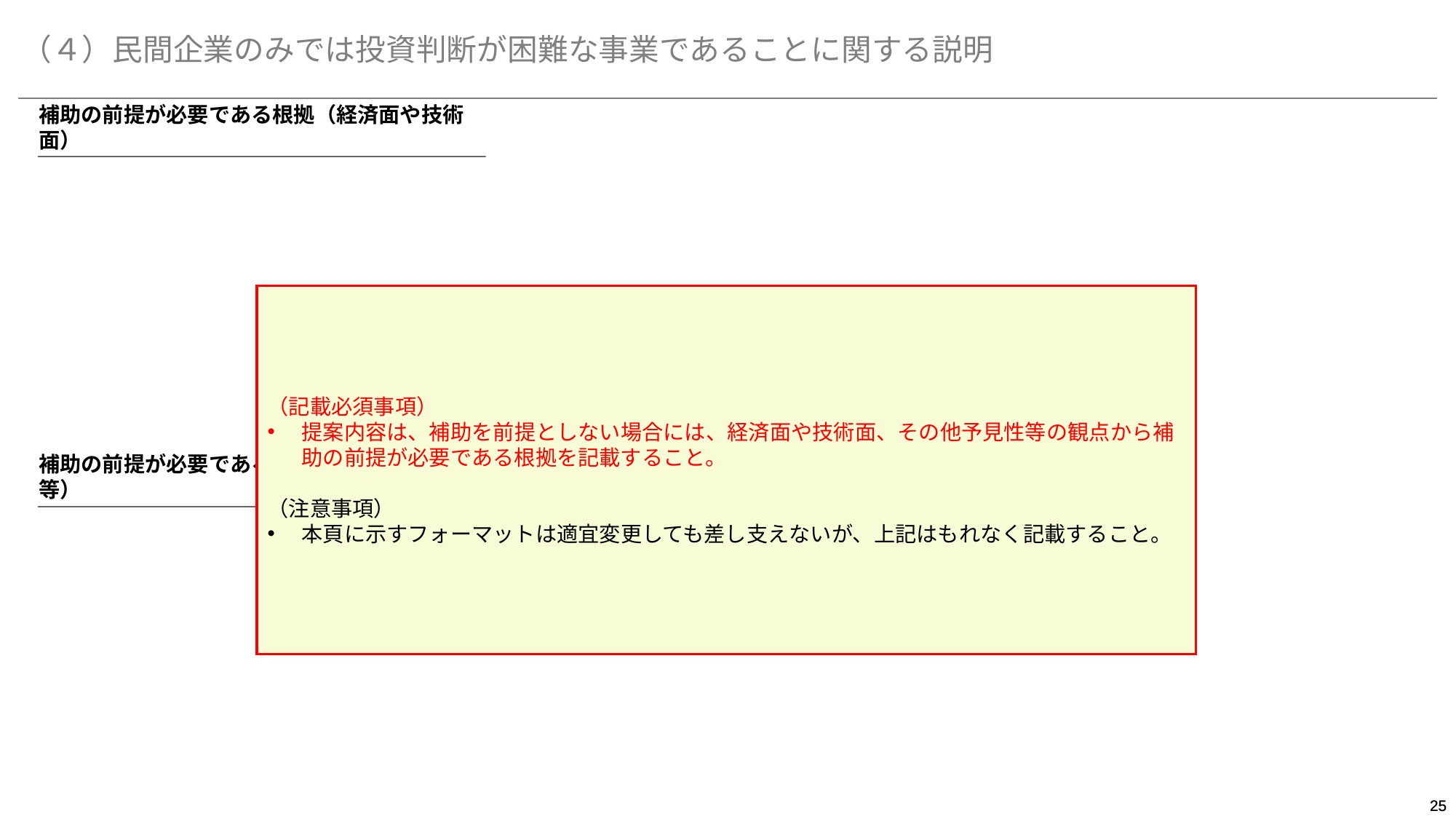

（４）民間企業のみでは投資判断が困難な事業であることに関する説明

補助の前提が必要である根拠（経済面や技術面）
（記載必須事項）
提案内容は、補助を前提としない場合には、経済面や技術面、その他予見性等の観点から補助の前提が必要である根拠を記載すること。

（注意事項）
本頁に示すフォーマットは適宜変更しても差し支えないが、上記はもれなく記載すること。
補助の前提が必要である根拠（その他予見性等）